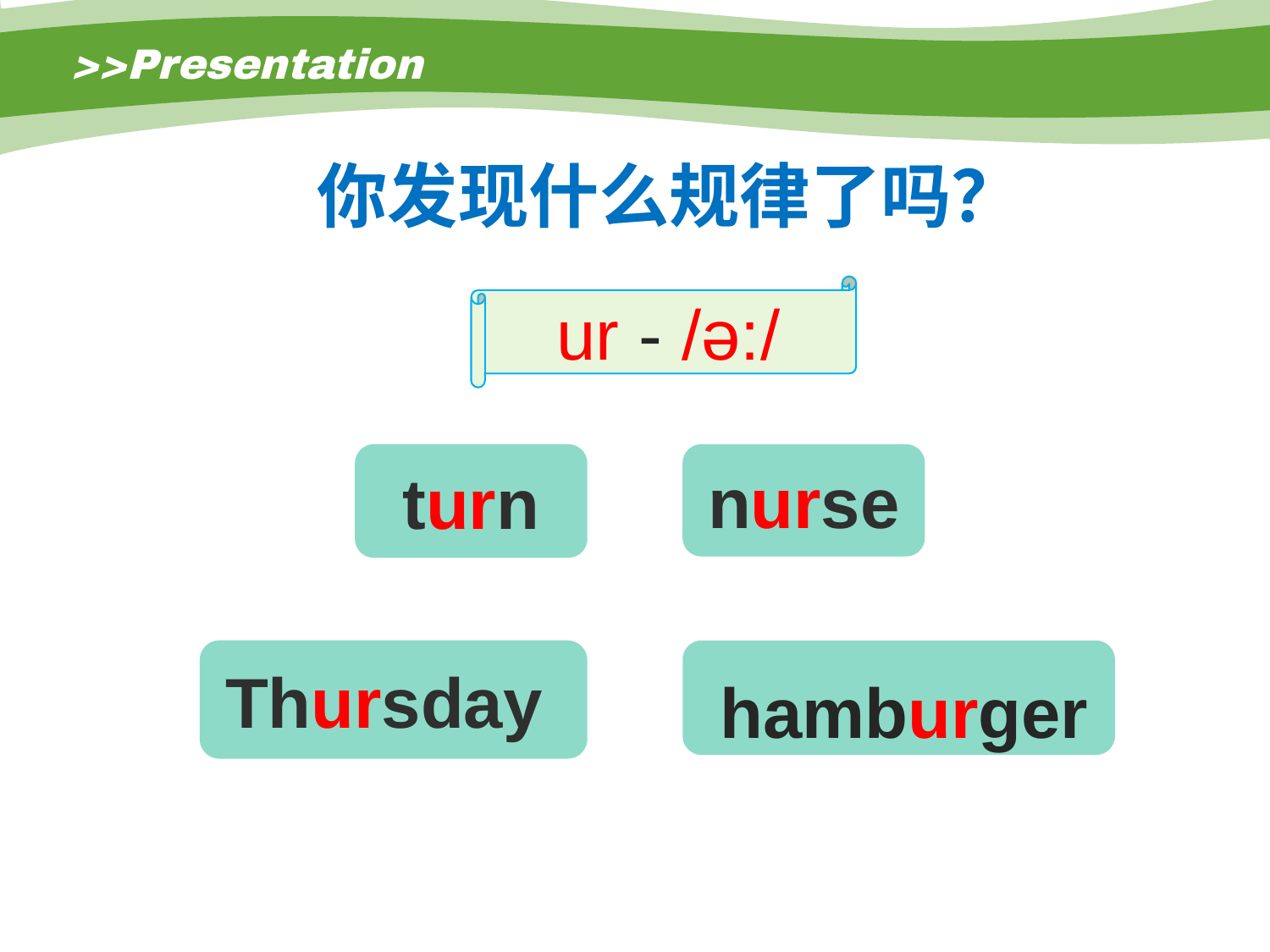

>>Presentation
你发现什么规律了吗？
   ur - /ə:/
turn
nurse
Thursday
 hamburger